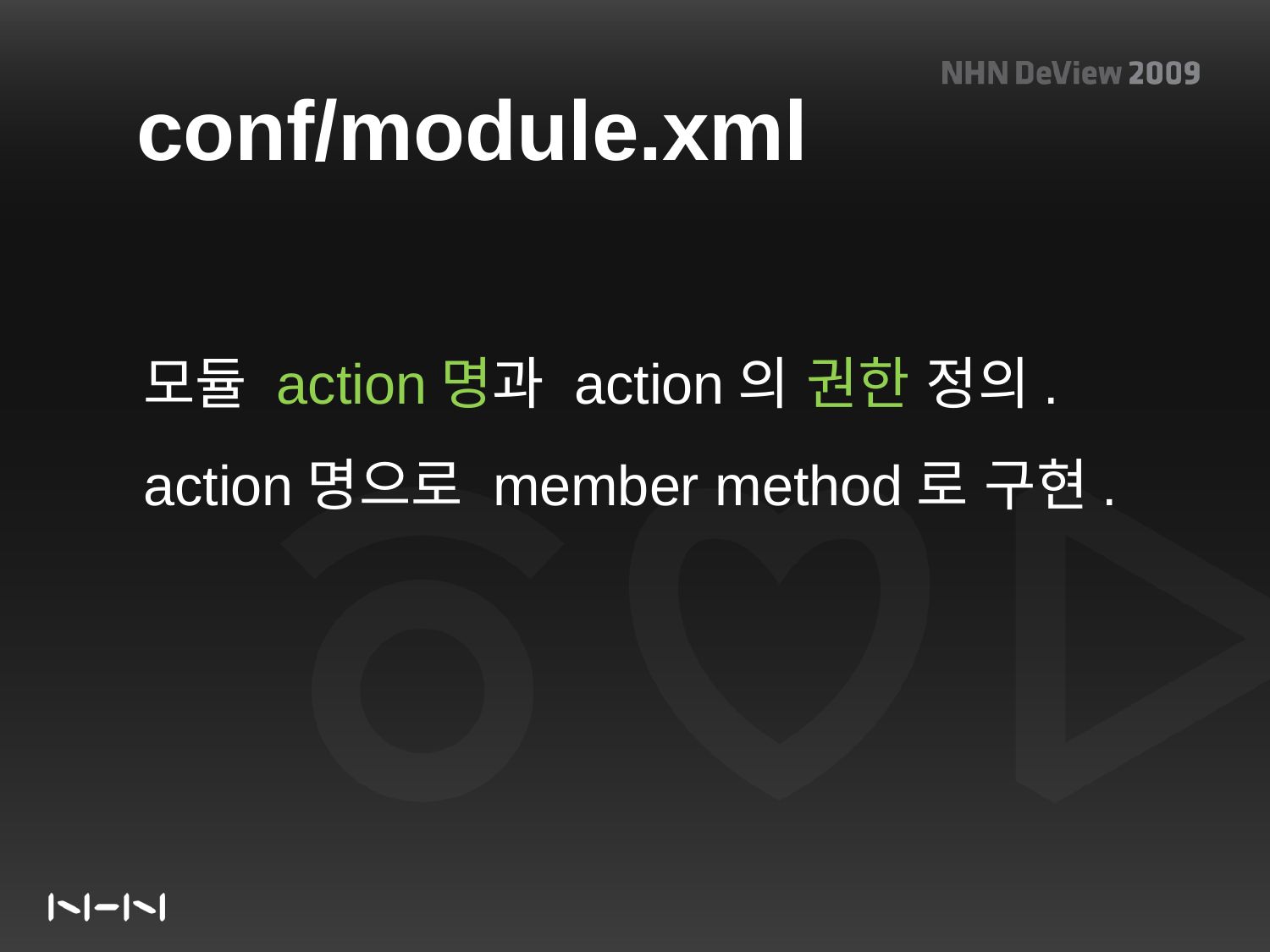

conf/module.xml
모듈 action명과 action의 권한 정의.
action명으로 member method로 구현.